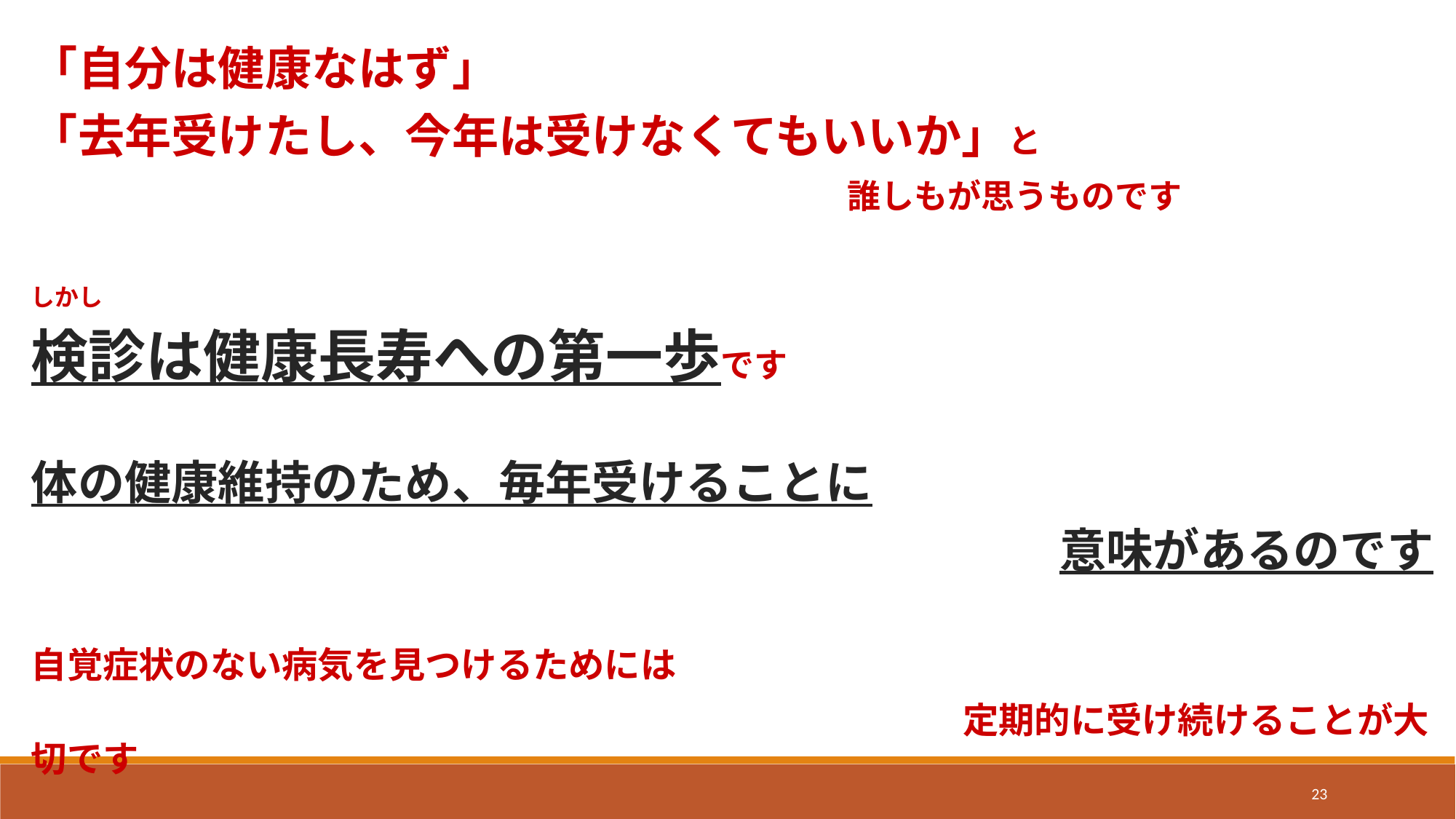

「自分は健康なはず」
「去年受けたし、今年は受けなくてもいいか」と
　　　　　　　　　　　　　　　　　　　　　　　　　　　　　　　　　　誰しもが思うものです

しかし
検診は健康長寿への第一歩です

体の健康維持のため、毎年受けることに
　　　　　　　　　　　　　　　　　　　　　　意味があるのです

自覚症状のない病気を見つけるためには
　　　　　　　　　　　　　　　　　　　　　　　　　　定期的に受け続けることが大切です
23